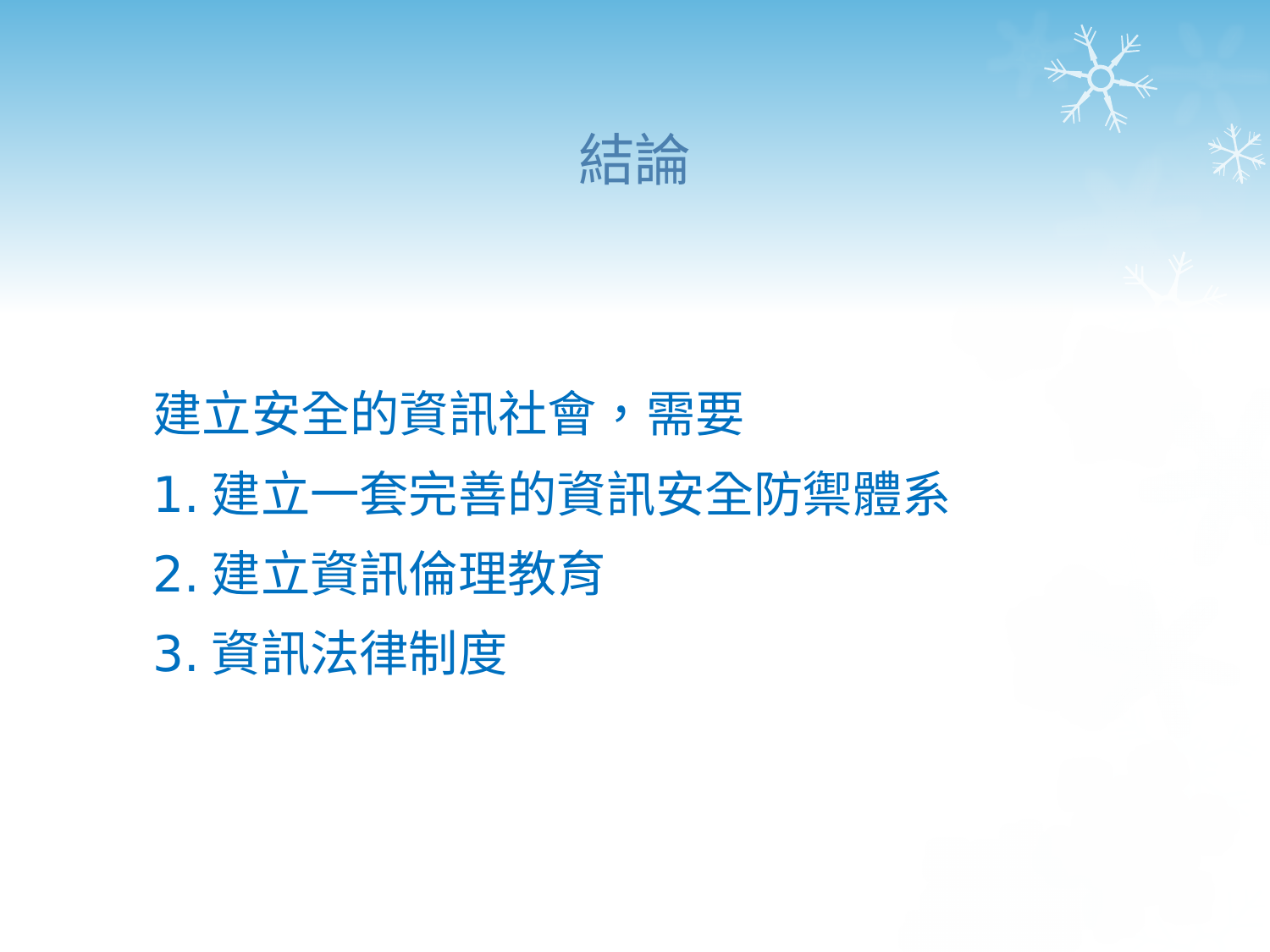

# 結論
建立安全的資訊社會，需要
1.建立一套完善的資訊安全防禦體系
2.建立資訊倫理教育
3.資訊法律制度